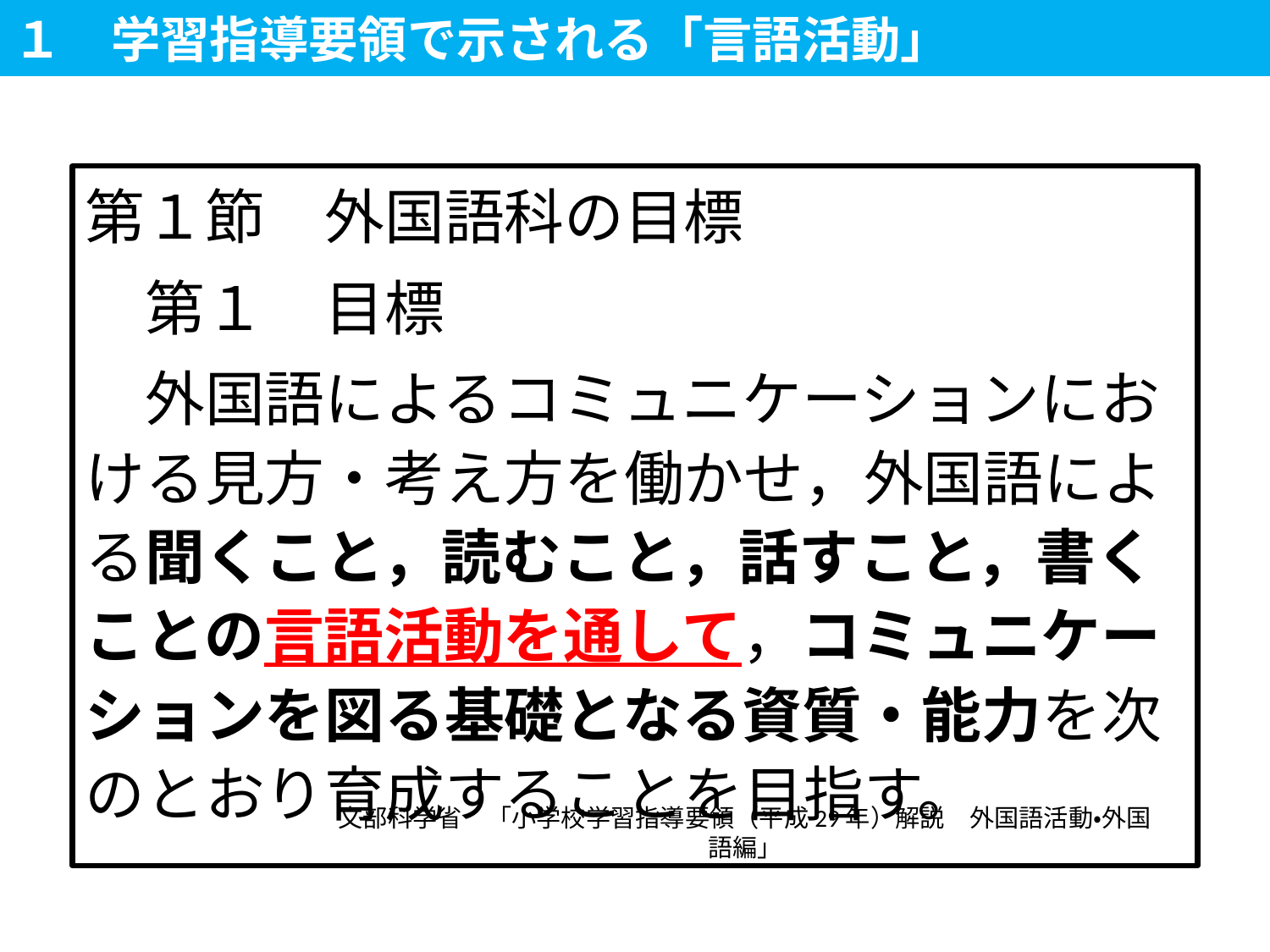

１　学習指導要領で示される「言語活動」
#
第１節　外国語科の目標
　第１　目標
　外国語によるコミュニケーションにおける見方・考え方を働かせ，外国語による聞くこと，読むこと，話すこと，書くことの言語活動を通して，コミュニケーションを図る基礎となる資質・能力を次のとおり育成することを目指す。
文部科学省　「小学校学習指導要領（平成29年）解説　外国語活動・外国語編」